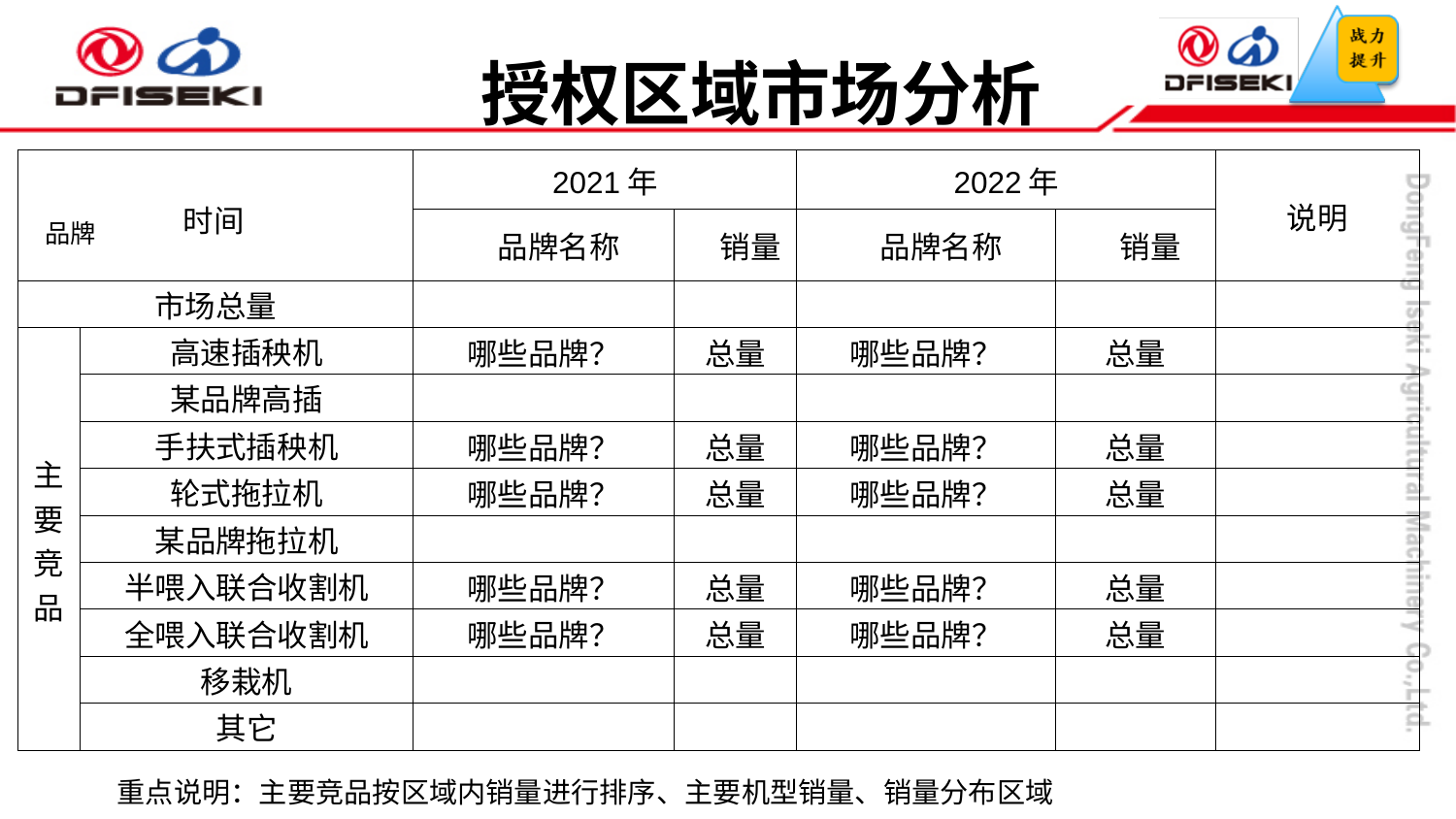

授权区域市场分析
| 品牌 时间 |  | 2021年 |  | 2022年 |  | 说明 |
| --- | --- | --- | --- | --- | --- | --- |
|  |  | 品牌名称 | 销量 | 品牌名称 | 销量 |  |
| 市场总量 |  |  |  |  |  |  |
| 主要竞品 | 高速插秧机 | 哪些品牌？ | 总量 | 哪些品牌？ | 总量 |  |
|  | 某品牌高插 |  |  |  |  |  |
|  | 手扶式插秧机 | 哪些品牌？ | 总量 | 哪些品牌？ | 总量 |  |
|  | 轮式拖拉机 | 哪些品牌？ | 总量 | 哪些品牌？ | 总量 |  |
|  | 某品牌拖拉机 |  |  |  |  |  |
|  | 半喂入联合收割机 | 哪些品牌？ | 总量 | 哪些品牌？ | 总量 |  |
|  | 全喂入联合收割机 | 哪些品牌？ | 总量 | 哪些品牌？ | 总量 |  |
|  | 移栽机 |  |  |  |  |  |
|  | 其它 |  |  |  |  |  |
8
重点说明：主要竞品按区域内销量进行排序、主要机型销量、销量分布区域